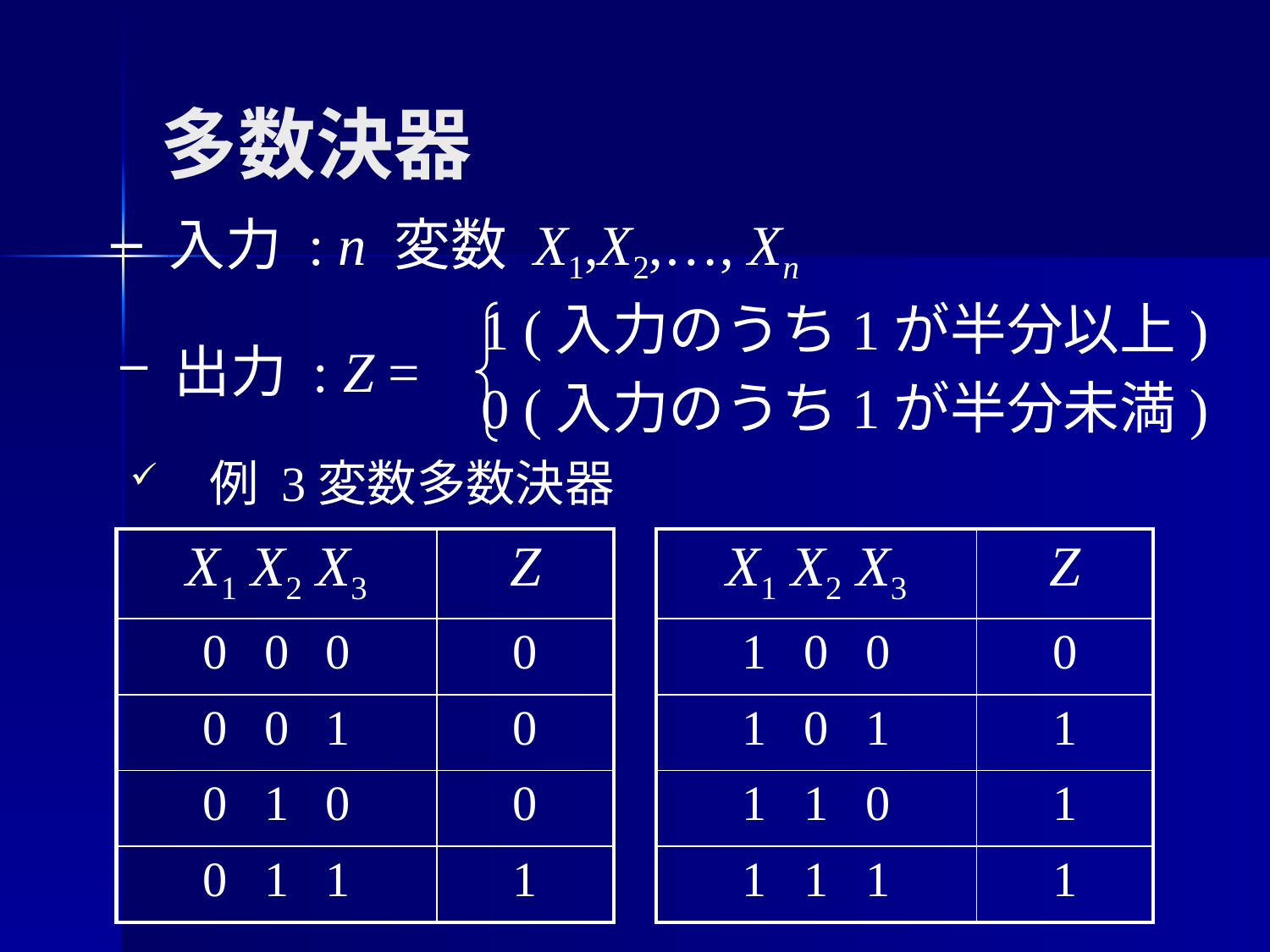

# 多数決器
 入力 : n 変数 X1,X2,…, Xn
1 (入力のうち1が半分以上)
0 (入力のうち1が半分未満)

 出力 : Z =
　例 3変数多数決器
| X1 X2 X3 | Z |
| --- | --- |
| 0 0 0 | 0 |
| 0 0 1 | 0 |
| 0 1 0 | 0 |
| 0 1 1 | 1 |
| X1 X2 X3 | Z |
| --- | --- |
| 1 0 0 | 0 |
| 1 0 1 | 1 |
| 1 1 0 | 1 |
| 1 1 1 | 1 |